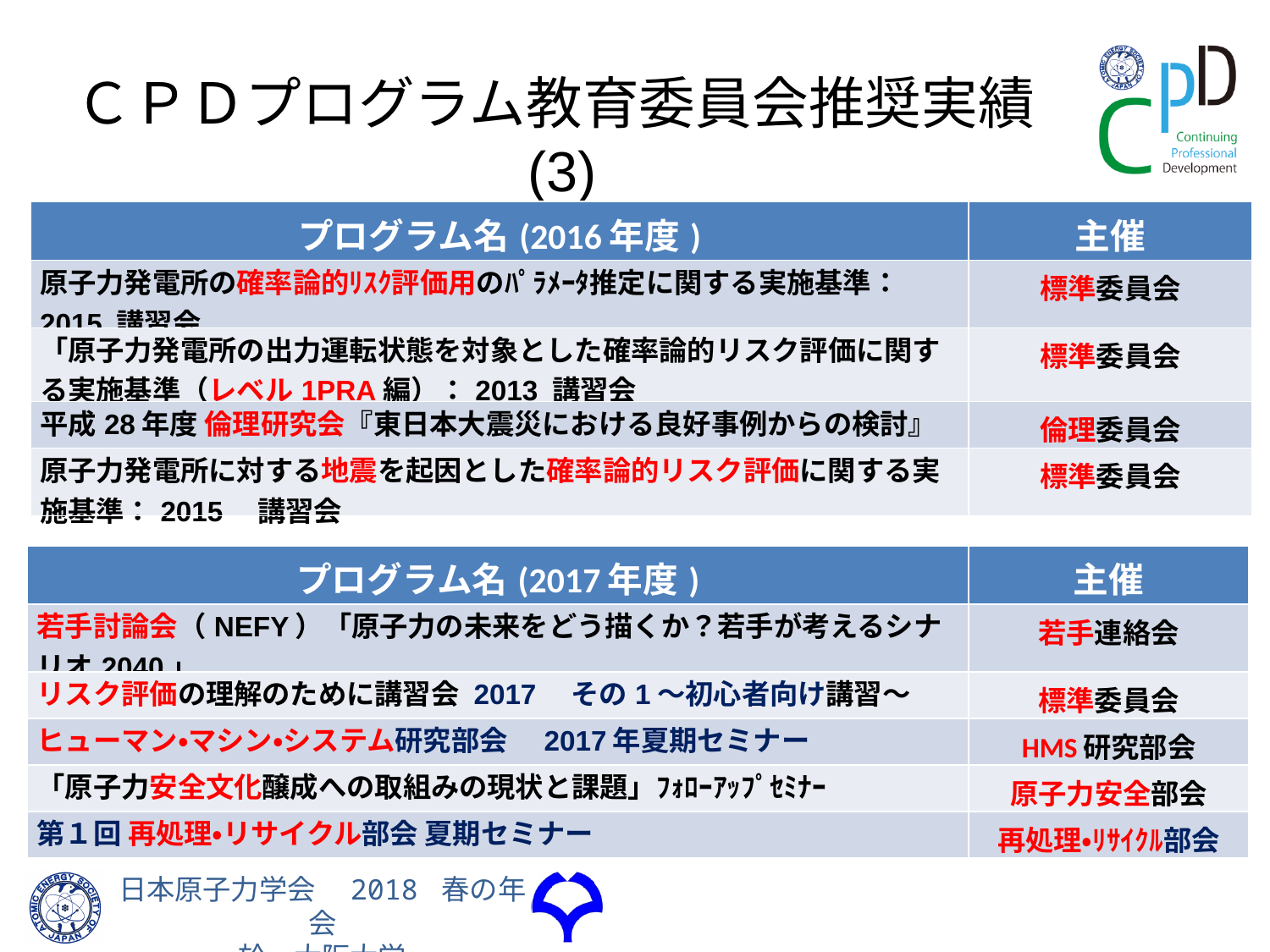

ＣＰＤプログラム教育委員会推奨実績(3)
| プログラム名(2016年度) | 主催 |
| --- | --- |
| 原子力発電所の確率論的ﾘｽｸ評価用のﾊﾟﾗﾒｰﾀ推定に関する実施基準：2015 講習会 | 標準委員会 |
| 「原子力発電所の出力運転状態を対象とした確率論的リスク評価に関する実施基準（レベル1PRA編）：2013 講習会 | 標準委員会 |
| 平成28年度 倫理研究会『東日本大震災における良好事例からの検討』 | 倫理委員会 |
| 原子力発電所に対する地震を起因とした確率論的リスク評価に関する実施基準：2015　講習会 | 標準委員会 |
| プログラム名(2017年度) | 主催 |
| --- | --- |
| 若手討論会（NEFY）「原子力の未来をどう描くか？若手が考えるシナリオ2040」 | 若手連絡会 |
| リスク評価の理解のために講習会 2017　その1～初心者向け講習～ | 標準委員会 |
| ヒューマン・マシン・システム研究部会　2017年夏期セミナー | HMS研究部会 |
| 「原子力安全文化醸成への取組みの現状と課題」ﾌｫﾛｰｱｯﾌﾟｾﾐﾅｰ | 原子力安全部会 |
| 第１回 再処理・リサイクル部会 夏期セミナー | 再処理・ﾘｻｲｸﾙ部会 |